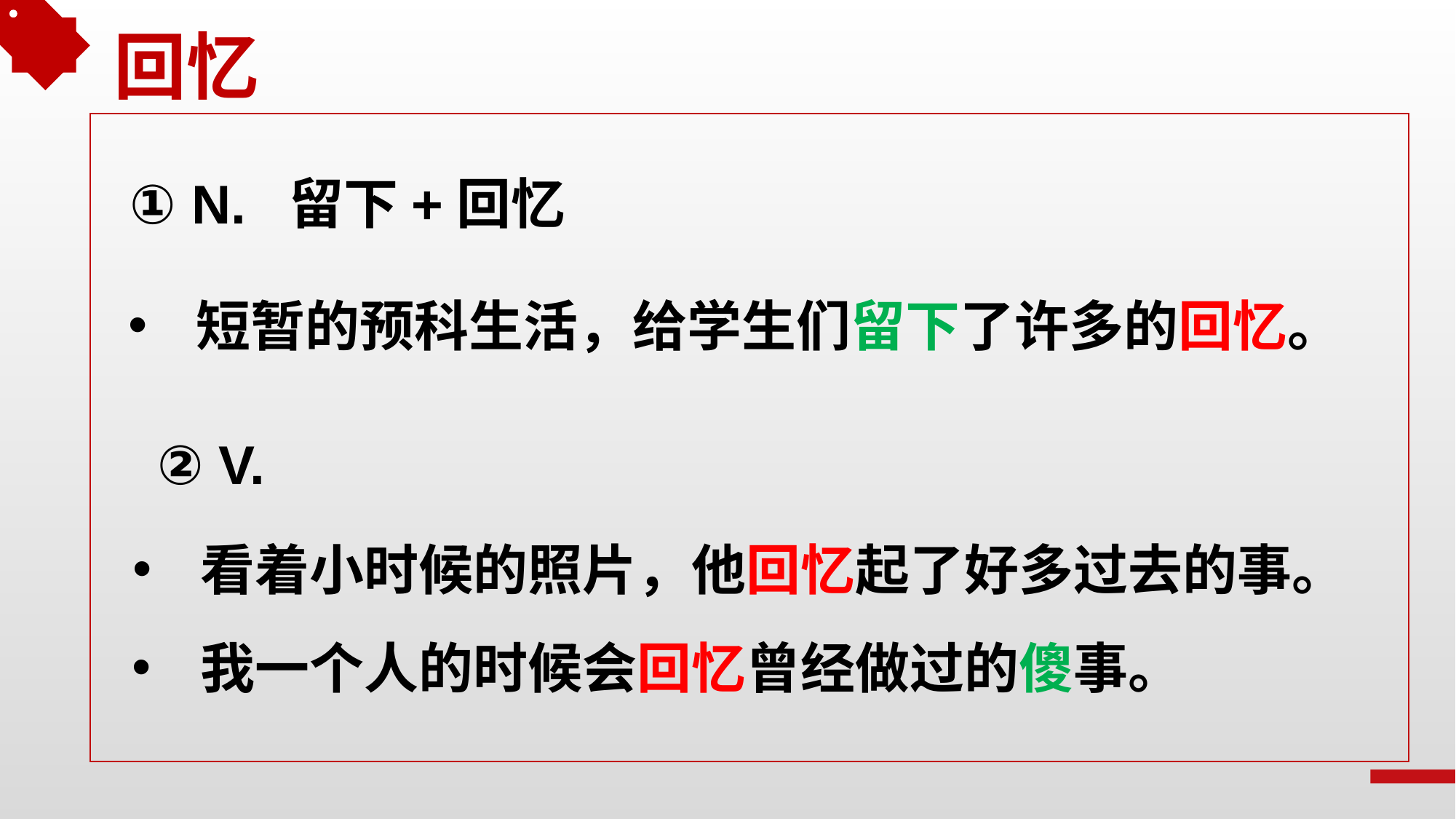

回忆

① N.  留下+回忆
短暂的预科生活，给学生们留下了许多的回忆。
② V.
看着小时候的照片，他回忆起了好多过去的事。
我一个人的时候会回忆曾经做过的傻事。